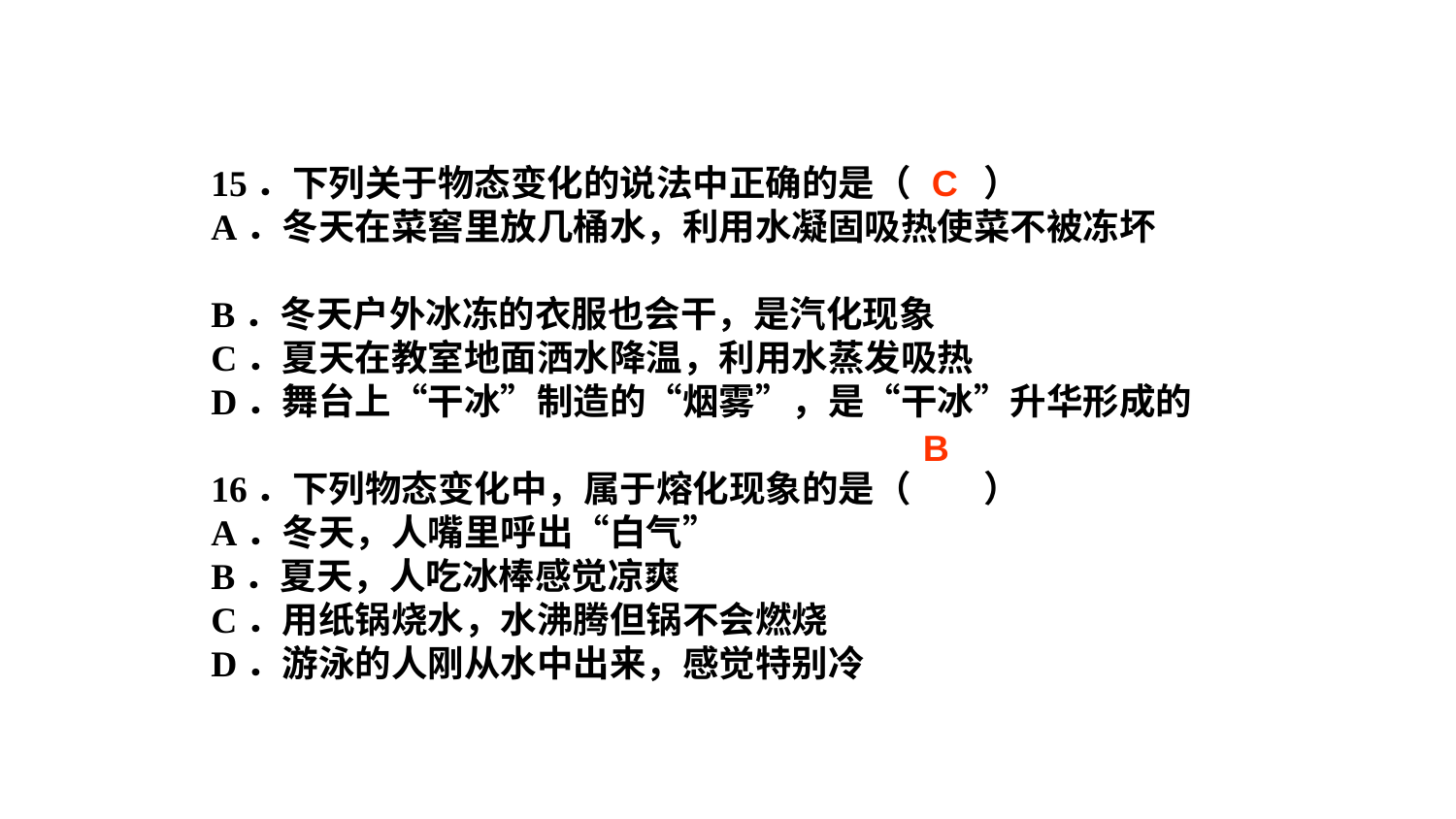

15．下列关于物态变化的说法中正确的是（　　）
A．冬天在菜窖里放几桶水，利用水凝固吸热使菜不被冻坏
B．冬天户外冰冻的衣服也会干，是汽化现象
C．夏天在教室地面洒水降温，利用水蒸发吸热
D．舞台上“干冰”制造的“烟雾”，是“干冰”升华形成的

16．下列物态变化中，属于熔化现象的是（　　）
A．冬天，人嘴里呼出“白气”
B．夏天，人吃冰棒感觉凉爽
C．用纸锅烧水，水沸腾但锅不会燃烧
D．游泳的人刚从水中出来，感觉特别冷
C
B